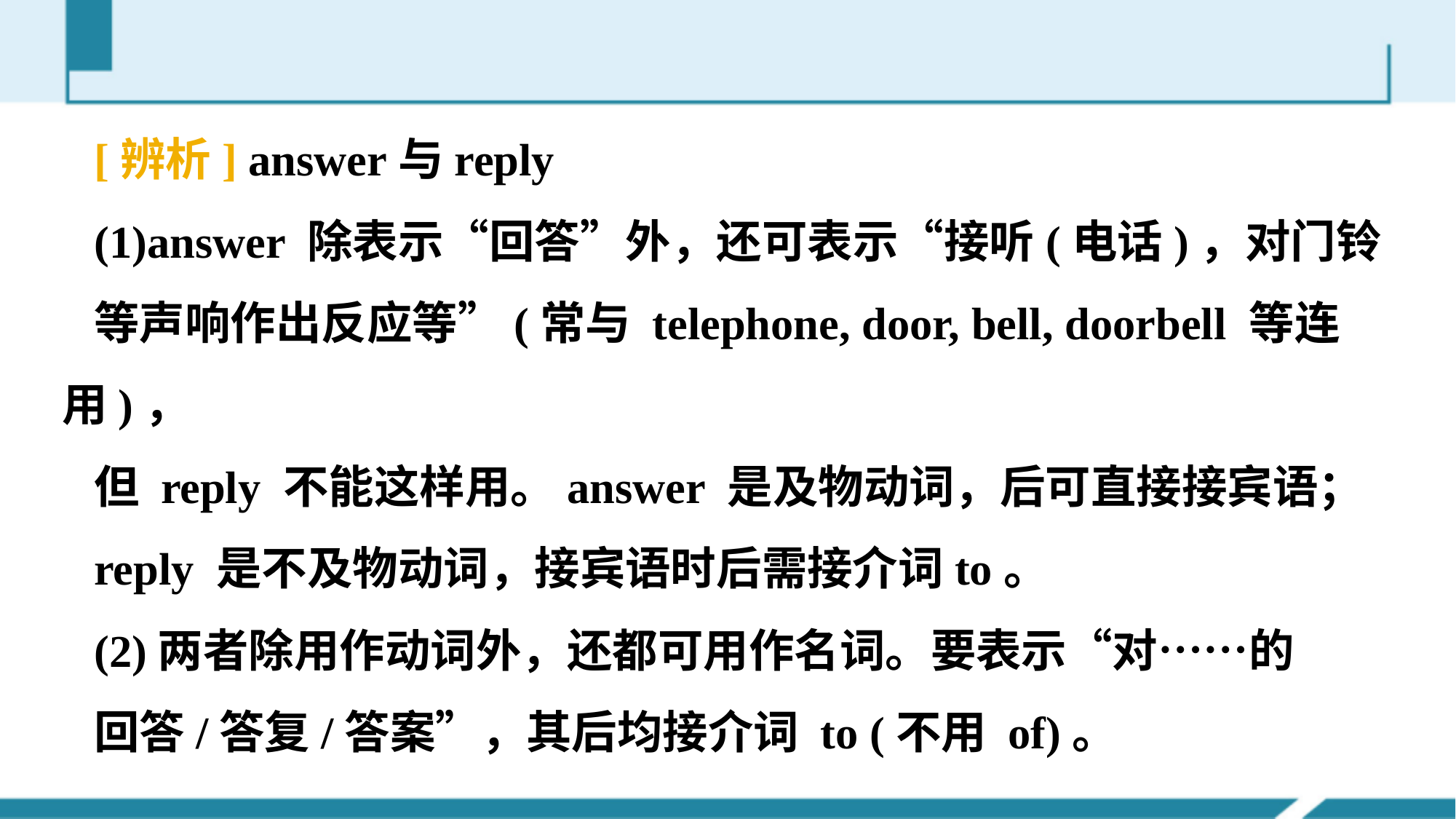

[辨析] answer与reply
(1)answer 除表示“回答”外，还可表示“接听(电话)，对门铃
等声响作出反应等”(常与 telephone, door, bell, doorbell 等连用)，
但 reply 不能这样用。answer 是及物动词，后可直接接宾语；
reply 是不及物动词，接宾语时后需接介词to。
(2)两者除用作动词外，还都可用作名词。要表示“对……的
回答/答复/答案”，其后均接介词 to (不用 of)。